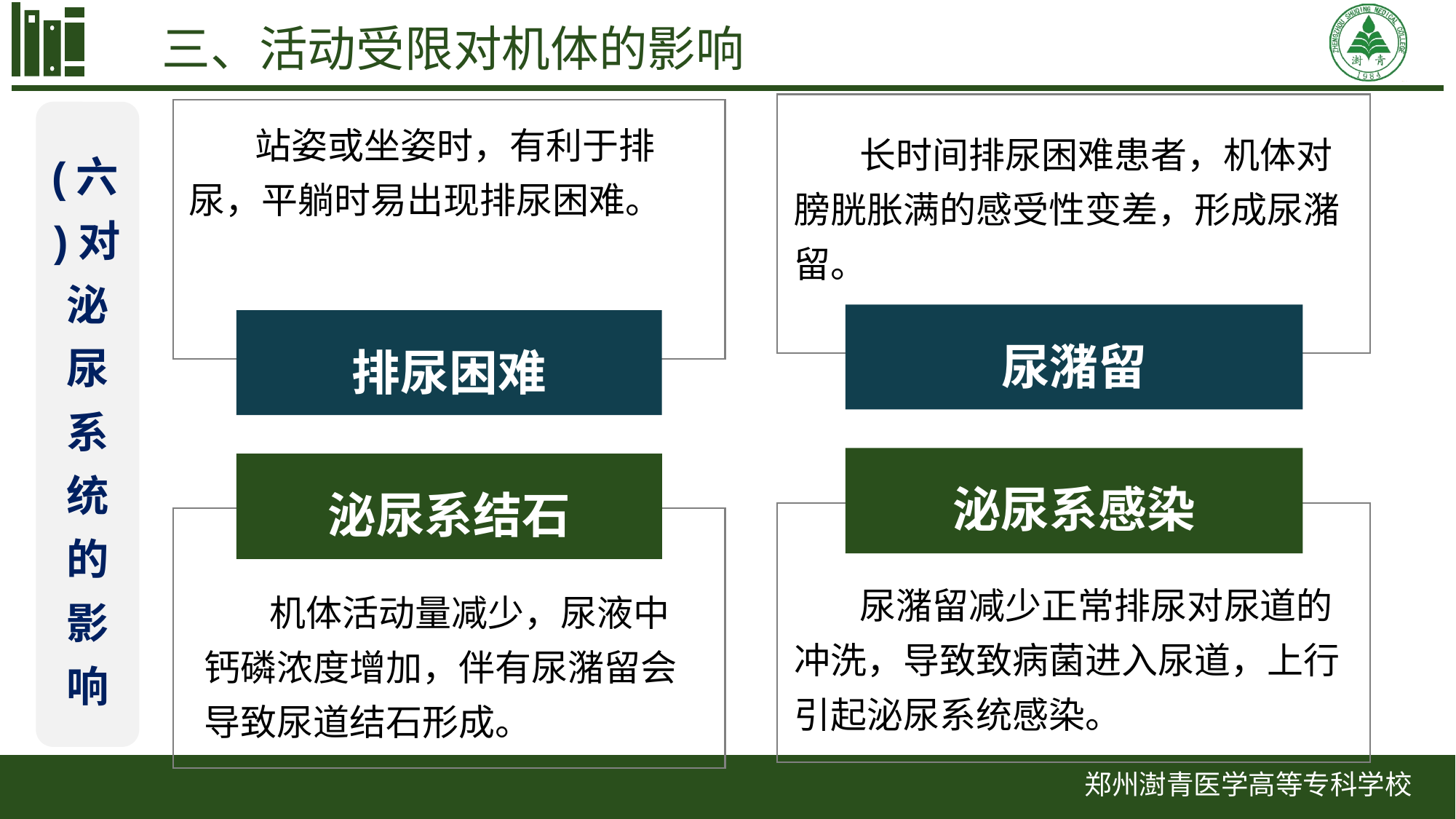

三、活动受限对机体的影响

       长时间排尿困难患者，机体对膀胱胀满的感受性变差，形成尿潴留。

尿潴留

泌尿系感染

       尿潴留减少正常排尿对尿道的冲洗，导致致病菌进入尿道，上行引起泌尿系统感染。

       站姿或坐姿时，有利于排尿，平躺时易出现排尿困难。

排尿困难

泌尿系结石

       机体活动量减少，尿液中钙磷浓度增加，伴有尿潴留会导致尿道结石形成。
(六)对泌尿系统的影响
郑州澍青医学高等专科学校